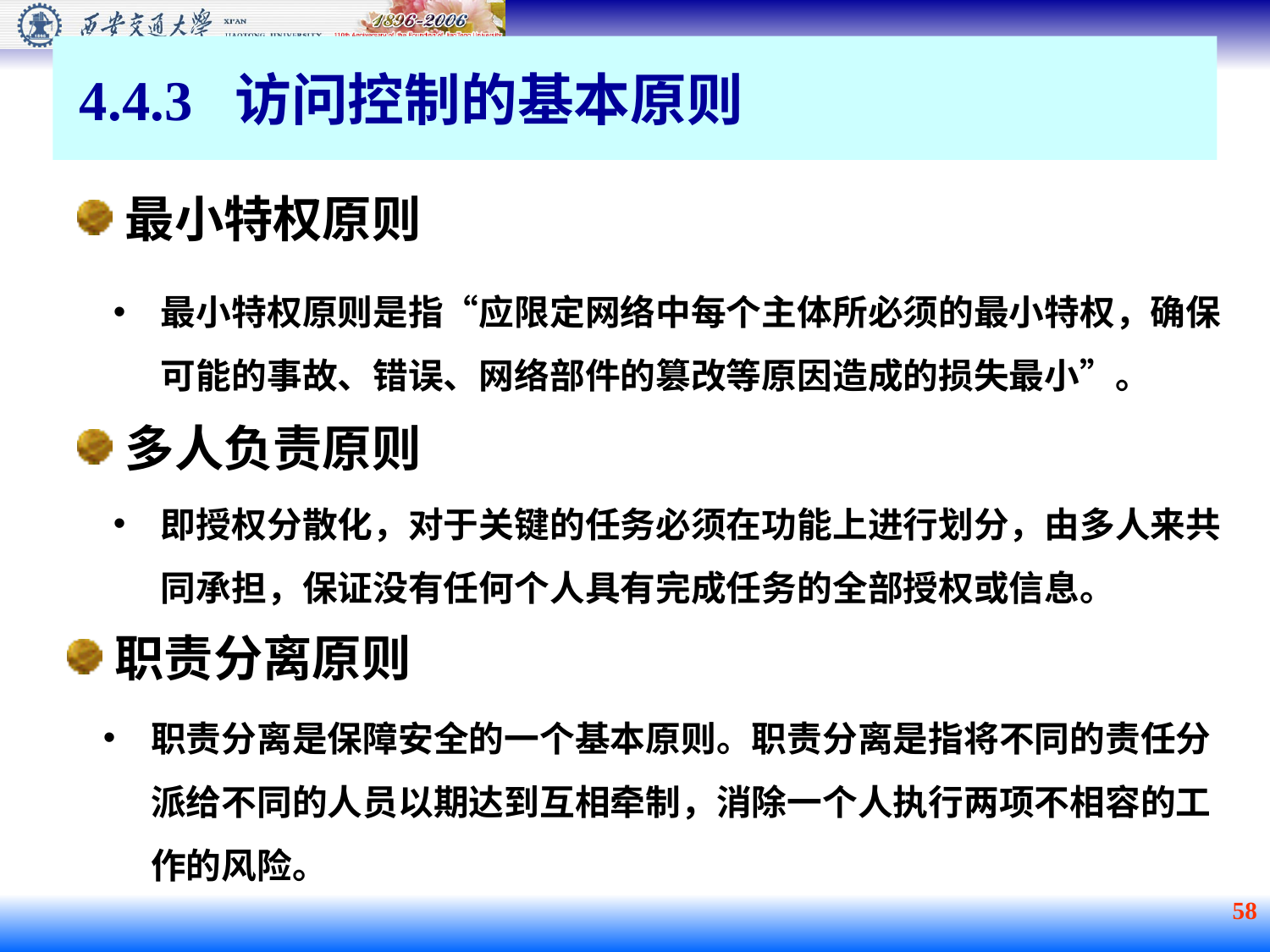

4.4.3  访问控制的基本原则
最小特权原则

最小特权原则是指“应限定网络中每个主体所必须的最小特权，确保可能的事故、错误、网络部件的篡改等原因造成的损失最小”。
多人负责原则
即授权分散化，对于关键的任务必须在功能上进行划分，由多人来共同承担，保证没有任何个人具有完成任务的全部授权或信息。
职责分离原则
职责分离是保障安全的一个基本原则。职责分离是指将不同的责任分派给不同的人员以期达到互相牵制，消除一个人执行两项不相容的工作的风险。
 58